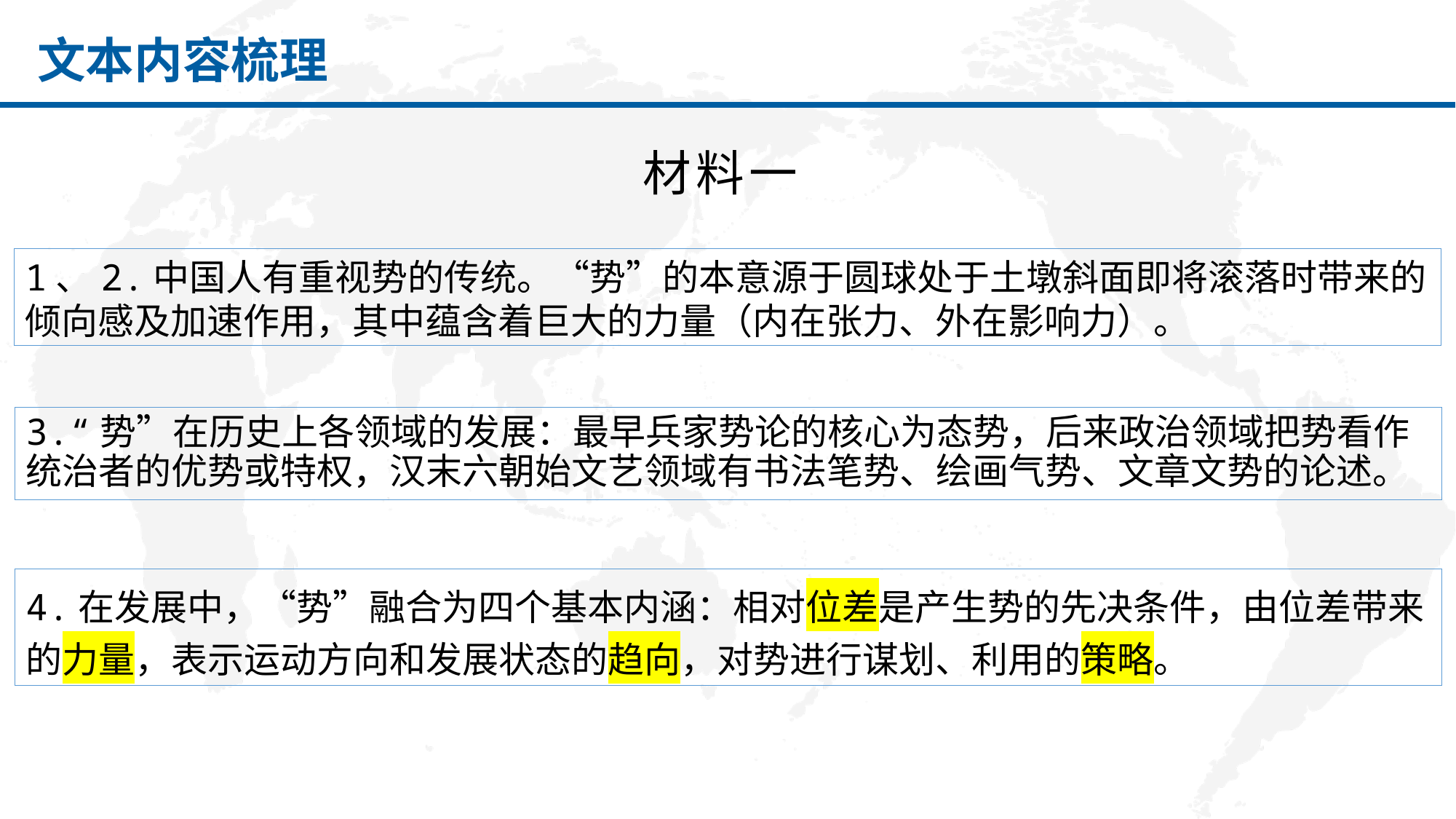

# 文本内容梳理
材料一
1、2.中国人有重视势的传统。“势”的本意源于圆球处于土墩斜面即将滚落时带来的倾向感及加速作用，其中蕴含着巨大的力量（内在张力、外在影响力）。
3.“势”在历史上各领域的发展：最早兵家势论的核心为态势，后来政治领域把势看作统治者的优势或特权，汉末六朝始文艺领域有书法笔势、绘画气势、文章文势的论述。
4.在发展中，“势”融合为四个基本内涵：相对位差是产生势的先决条件，由位差带来的力量，表示运动方向和发展状态的趋向，对势进行谋划、利用的策略。